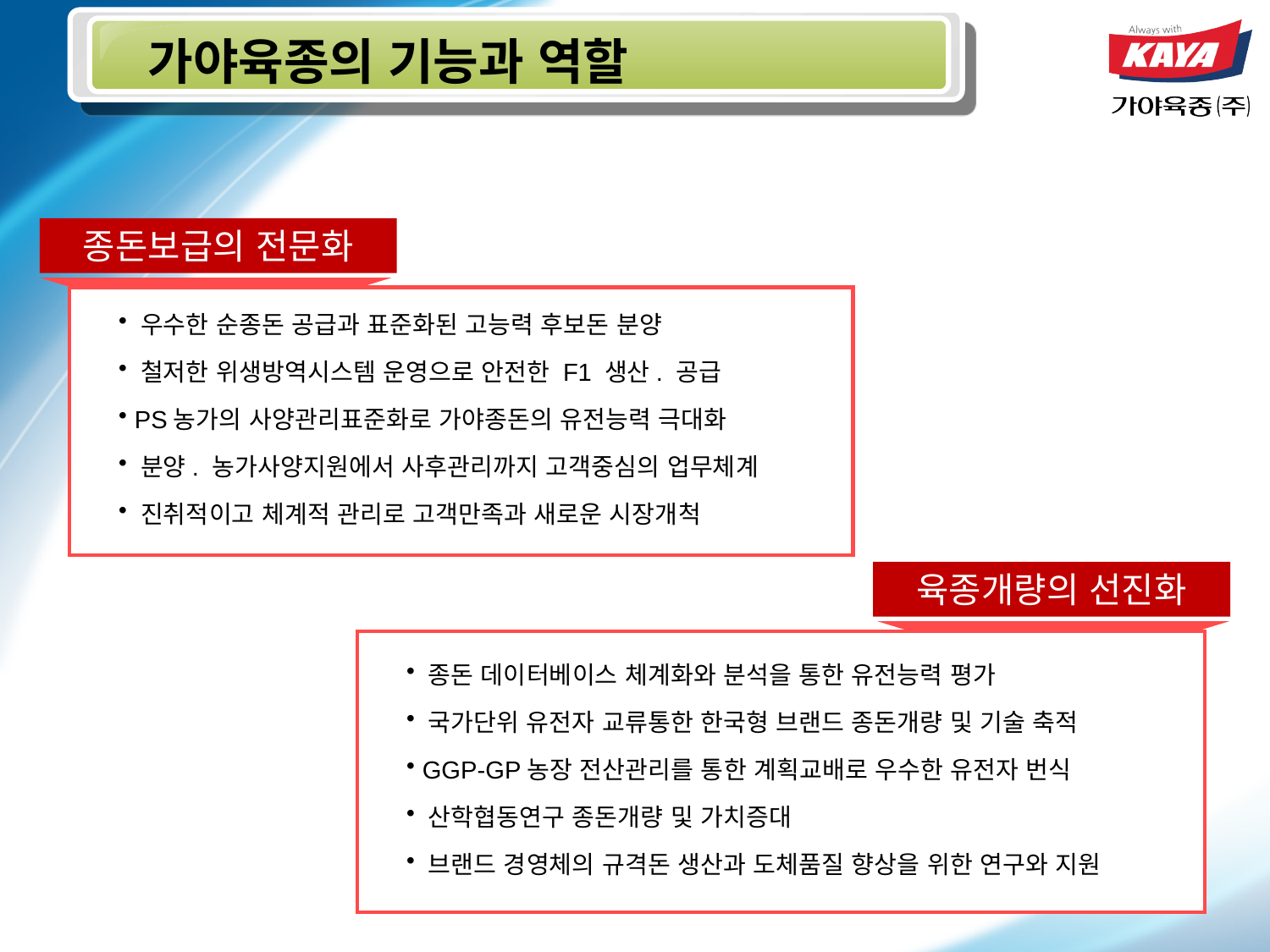

가야육종의 기능과 역할
종돈보급의 전문화

 우수한 순종돈 공급과 표준화된 고능력 후보돈 분양

 철저한 위생방역시스템 운영으로 안전한 F1 생산. 공급

 PS농가의 사양관리표준화로 가야종돈의 유전능력 극대화

 분양. 농가사양지원에서 사후관리까지 고객중심의 업무체계

 진취적이고 체계적 관리로 고객만족과 새로운 시장개척
육종개량의 선진화

 종돈 데이터베이스 체계화와 분석을 통한 유전능력 평가

 국가단위 유전자 교류통한 한국형 브랜드 종돈개량 및 기술 축적

 GGP-GP농장 전산관리를 통한 계획교배로 우수한 유전자 번식

 산학협동연구 종돈개량 및 가치증대

 브랜드 경영체의 규격돈 생산과 도체품질 향상을 위한 연구와 지원